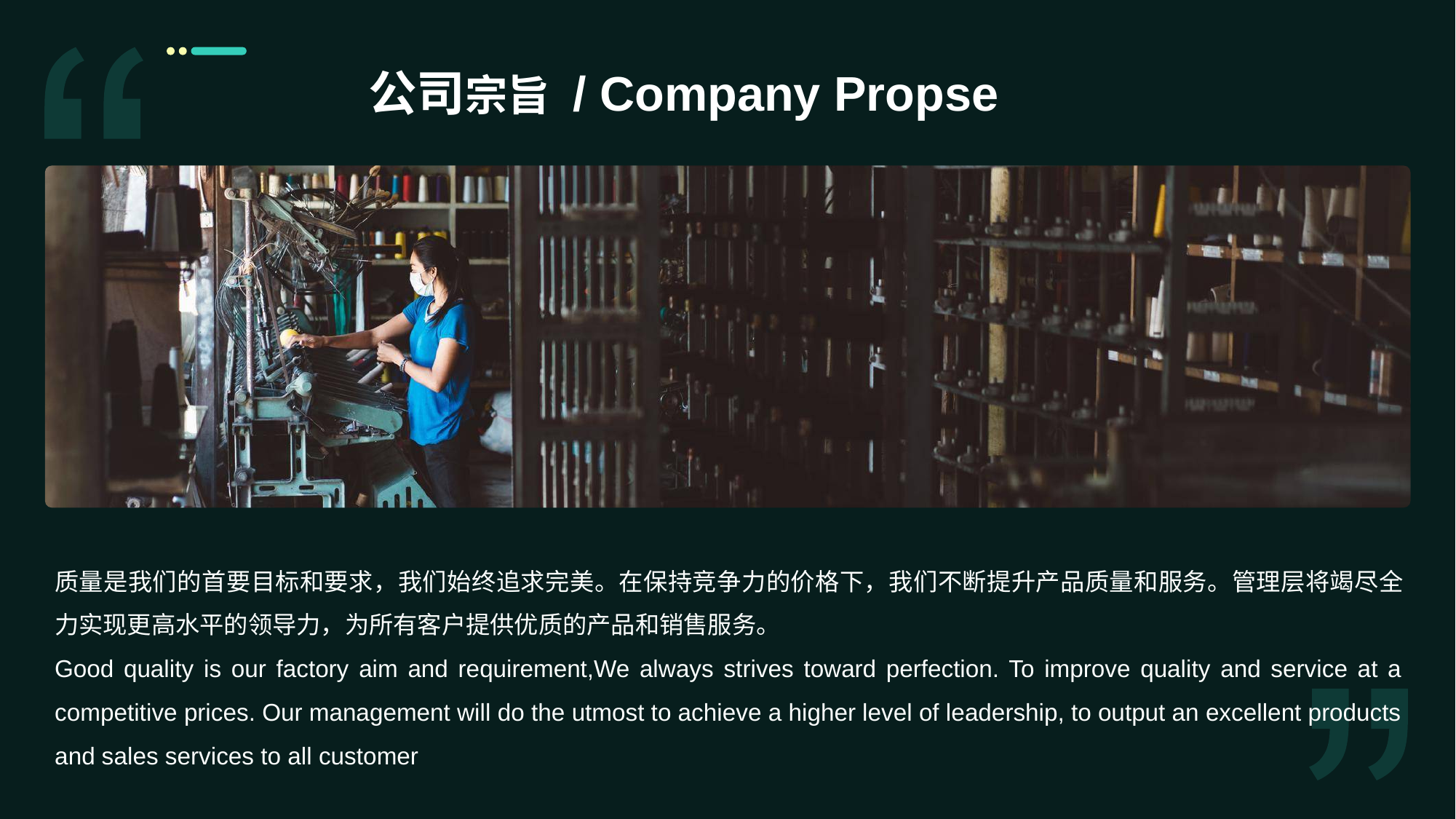

公司宗旨 / Company Propse

质量是我们的首要目标和要求，我们始终追求完美。在保持竞争力的价格下，我们不断提升产品质量和服务。管理层将竭尽全力实现更高水平的领导力，为所有客户提供优质的产品和销售服务。
Good quality is our factory aim and requirement,We always strives toward perfection. To improve quality and service at a competitive prices. Our management will do the utmost to achieve a higher level of leadership, to output an excellent products and sales services to all customer